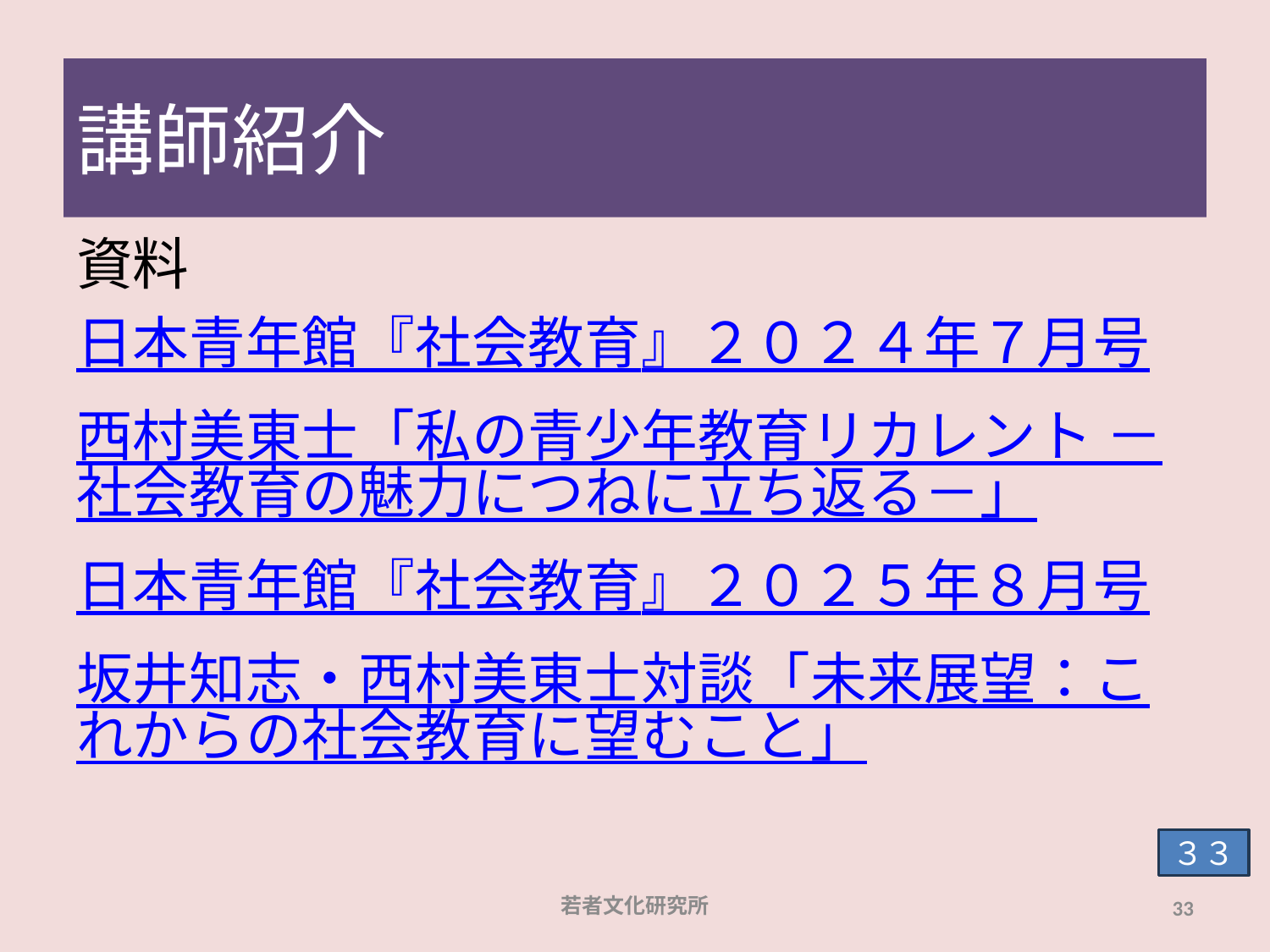

# 講師紹介
資料
日本青年館『社会教育』２０２４年７月号
西村美東士「私の青少年教育リカレント －社会教育の魅力につねに立ち返る－」
日本青年館『社会教育』２０２５年８月号
坂井知志・西村美東士対談「未来展望：これからの社会教育に望むこと」

３３
若者文化研究所
33